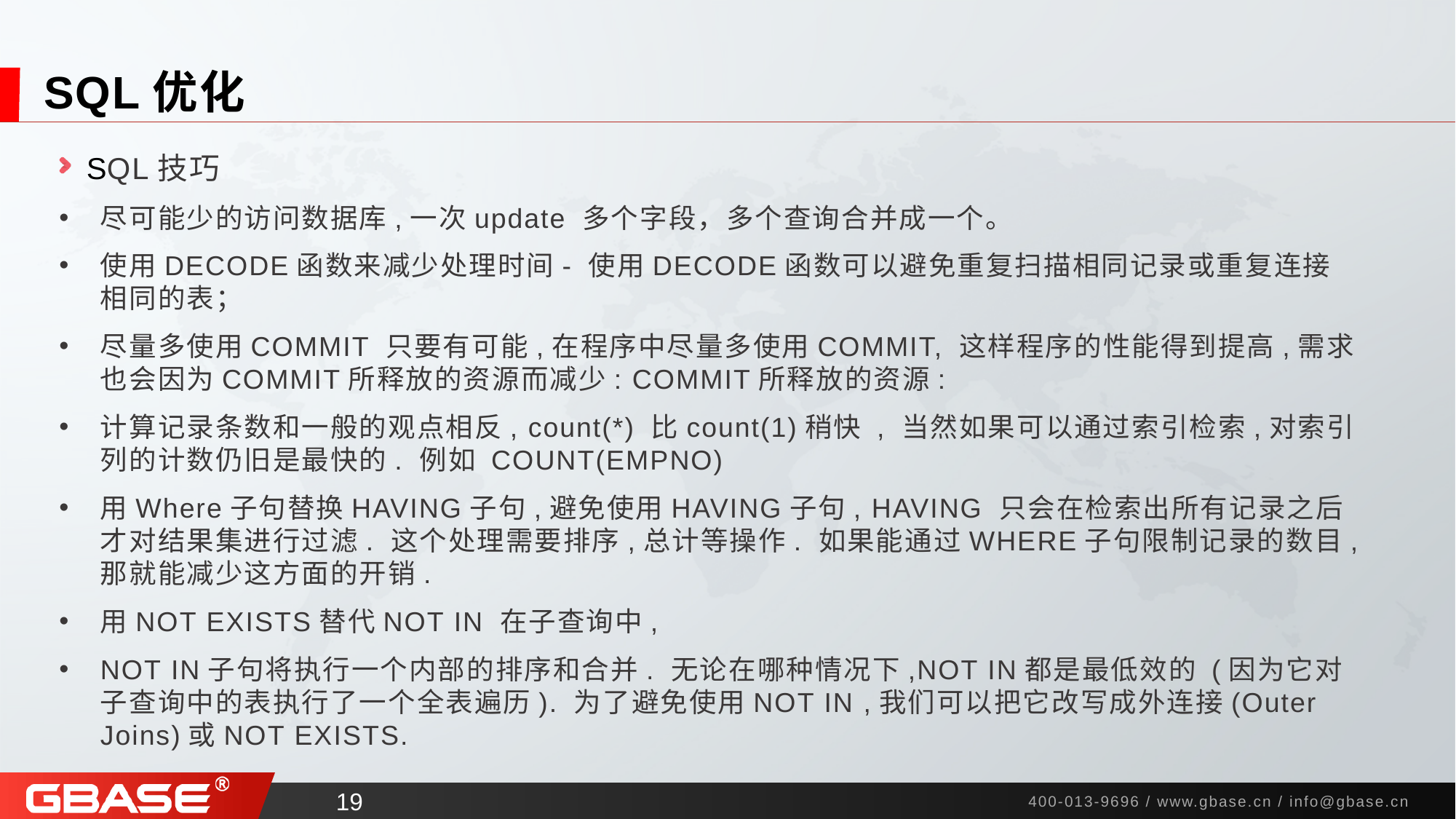

# SQL优化
SQL技巧
尽可能少的访问数据库,一次update 多个字段，多个查询合并成一个。
使用DECODE函数来减少处理时间- 使用DECODE函数可以避免重复扫描相同记录或重复连接相同的表；
尽量多使用COMMIT 只要有可能,在程序中尽量多使用COMMIT, 这样程序的性能得到提高,需求也会因为COMMIT所释放的资源而减少: COMMIT所释放的资源:
计算记录条数和一般的观点相反, count(*) 比count(1)稍快 , 当然如果可以通过索引检索,对索引列的计数仍旧是最快的. 例如 COUNT(EMPNO)
用Where子句替换HAVING子句,避免使用HAVING子句, HAVING 只会在检索出所有记录之后才对结果集进行过滤. 这个处理需要排序,总计等操作. 如果能通过WHERE子句限制记录的数目,那就能减少这方面的开销.
用NOT EXISTS替代NOT IN 在子查询中,
NOT IN子句将执行一个内部的排序和合并. 无论在哪种情况下,NOT IN都是最低效的 (因为它对子查询中的表执行了一个全表遍历). 为了避免使用NOT IN ,我们可以把它改写成外连接(Outer Joins)或NOT EXISTS.